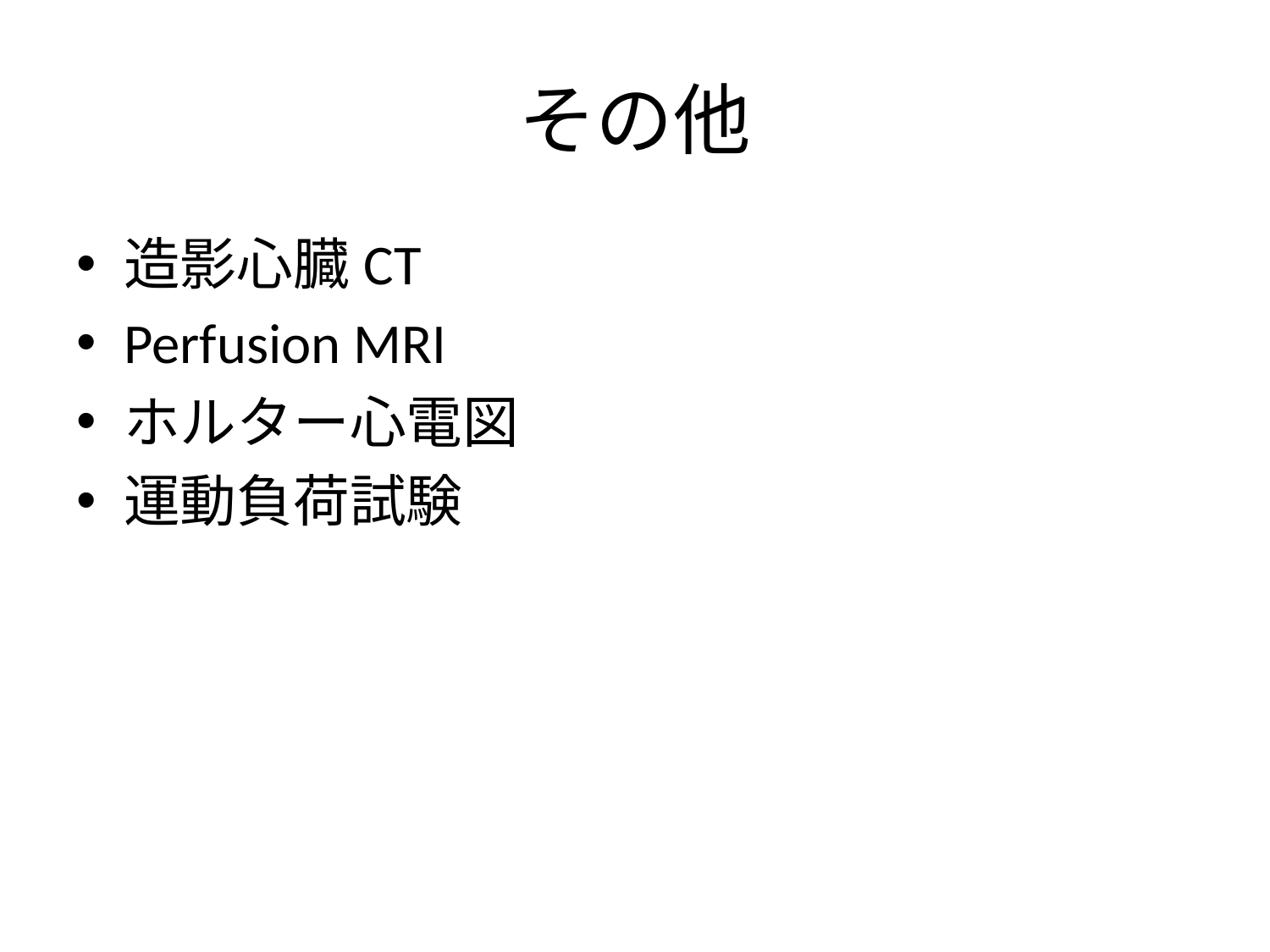

# その他
造影心臓CT
Perfusion MRI
ホルター心電図
運動負荷試験